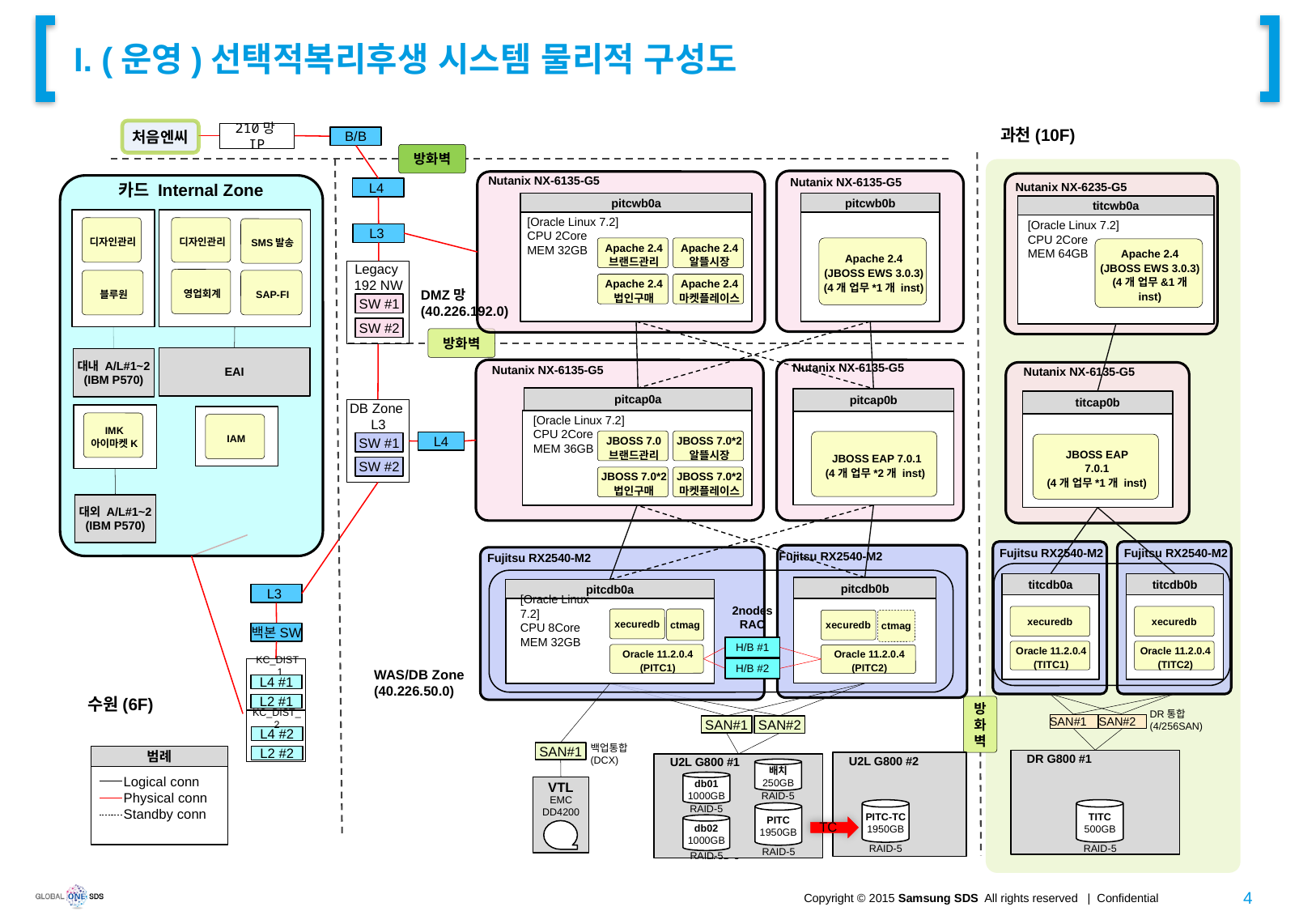

# I. (운영)선택적복리후생 시스템 물리적 구성도
처음엔씨
210망IP
과천(10F)
B/B
방화벽

Nutanix NX-6135-G5

Nutanix NX-6135-G5

L4
카드 Internal Zone
Nutanix NX-6235-G5
pitcwb0a
pitcwb0b
titcwb0a

디자인관리
블루원

디자인관리
SMS발송
영업회계
SAP-FI

[Oracle Linux 7.2]
CPU 2Core
MEM 32GB

[Oracle Linux 7.2]
CPU 2Core
MEM 64GB
L3
Apache 2.4
(JBOSS EWS 3.0.3)
(4개 업무*1개 inst)
Apache 2.4
브랜드관리
Apache 2.4
알뜰시장
Apache 2.4
(JBOSS EWS 3.0.3)
(4개 업무&1개 inst)

Legacy
192 NW
SW #1
SW #2
Apache 2.4
법인구매
Apache 2.4
마켓플레이스
DMZ망
(40.226.192.0)
방화벽
EAI
대내 A/L#1~2
(IBM P570)

Nutanix NX-6135-G5

Nutanix NX-6135-G5
Nutanix NX-6135-G5
pitcap0a
pitcap0b
titcap0b

DB Zone
L3
SW #1
SW #2

IAM

[Oracle Linux 7.2]
CPU 2Core
MEM 36GB
IMK
아이마켓K

JBOSS 7.0
브랜드관리
JBOSS 7.0*2
알뜰시장
 JBOSS EAP 7.0.1
(4개 업무*2개 inst)
L4
 JBOSS EAP
7.0.1
(4개 업무*1개 inst)
JBOSS 7.0*2
법인구매
JBOSS 7.0*2
마켓플레이스
대외 A/L#1~2
(IBM P570)

Fujitsu RX2540-M2
Fujitsu RX2540-M2

Fujitsu RX2540-M2
Fujitsu RX2540-M2

titcdb0a
titcdb0b
pitcdb0b
pitcdb0a
L3

[Oracle Linux 7.2]
CPU 8Core
MEM 32GB

2nodes
RAC
xecuredb
xecuredb
xecuredb
ctmag
xecuredb
ctmag
백본SW
H/B #1
Oracle 11.2.0.4
(TITC1)
Oracle 11.2.0.4
(TITC2)
Oracle 11.2.0.4
(PITC1)
Oracle 11.2.0.4
(PITC2)
H/B #2

KC_DIST_1
L4 #1
L2 #1

KC_DIST_2
L4 #2
L2 #2
WAS/DB Zone
(40.226.50.0)
수원(6F)
방
화
벽
DR통합(4/256SAN)
SAN#1
SAN#2
SAN#2
SAN#1
SAN#1
백업통합
(DCX)

VTL

TC
EMC
DD4200
Sync

범례
      Logical conn
      Physical conn
      Standby conn

DR G800 #1

U2L G800 #2

U2L G800 #1

배치
250GB
TC

db01
1000GB
TC
RAID-5
TC

RAID-5

TITC
500GB
PITC-TC
1950GB
PITC
1950GB

TC
db02
1000GB
RAID-5
RAID-5
RAID-5
RAID-5
RAID-5